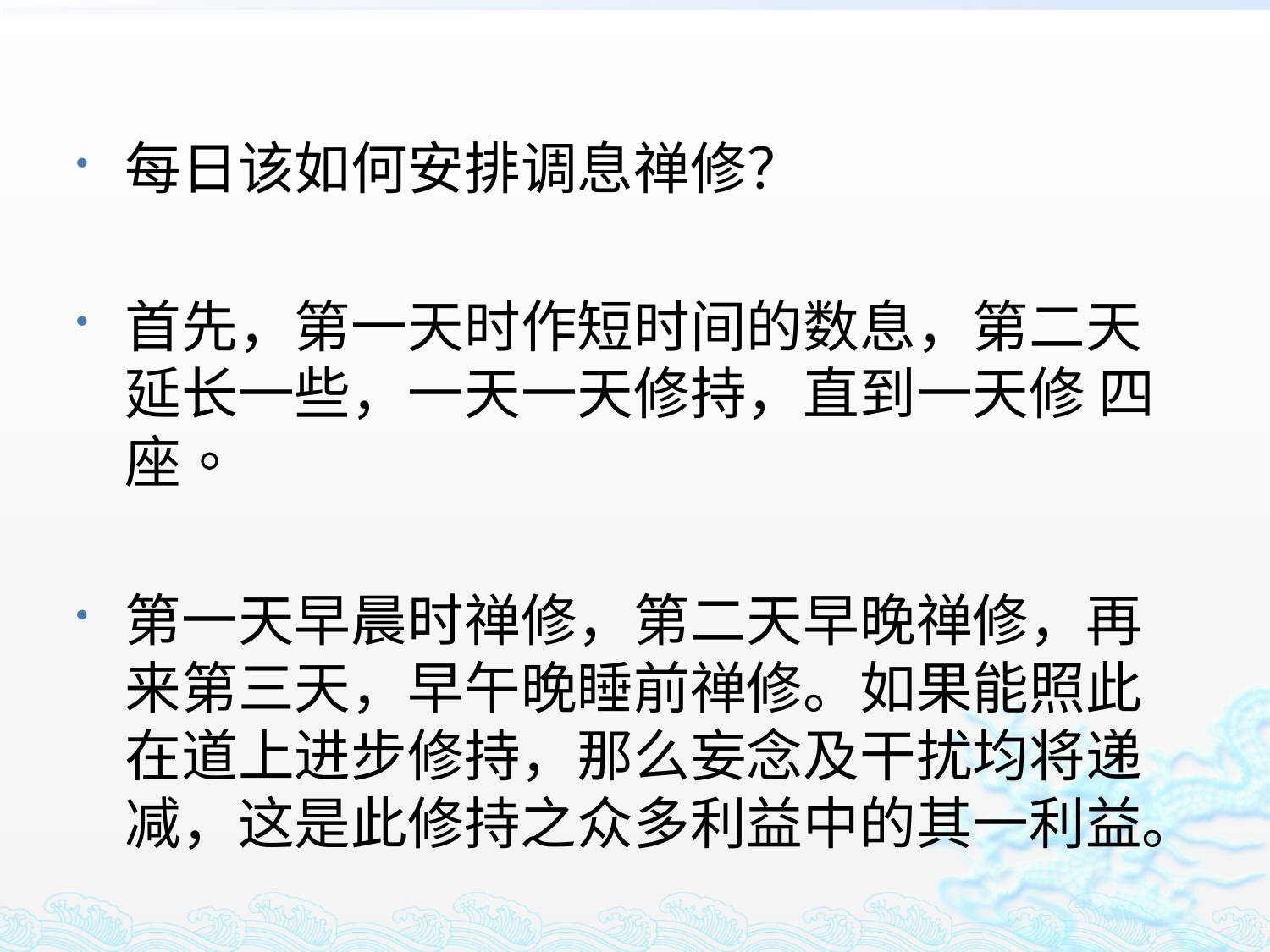

每日该如何安排调息禅修？

首先，第一天时作短时间的数息，第二天延长一些，一天一天修持，直到一天修 四座。

第一天早晨时禅修，第二天早晚禅修，再来第三天，早午晚睡前禅修。如果能照此在道上进步修持，那么妄念及干扰均将递减，这是此修持之众多利益中的其一利益。